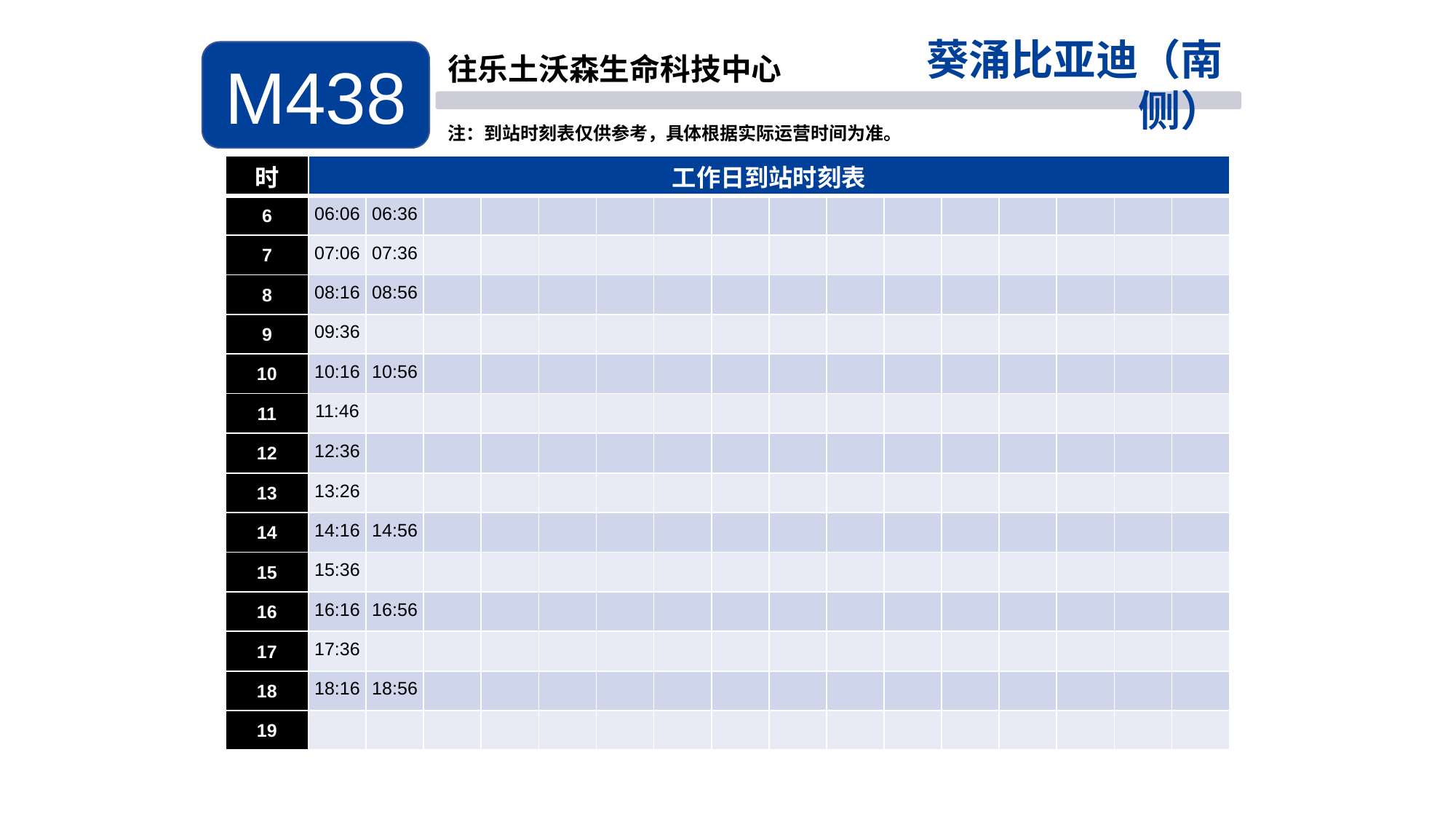

葵涌比亚迪（南侧）
M438
往乐土沃森生命科技中心

注：到站时刻表仅供参考，具体根据实际运营时间为准。
| 时 | 工作日到站时刻表 |  |  |  |  |  |  |  |  |  |  |  |  |  |  |  |
| --- | --- | --- | --- | --- | --- | --- | --- | --- | --- | --- | --- | --- | --- | --- | --- | --- |
| 6 | 06:06 | 06:36 |  |  |  |  |  |  |  |  |  |  |  |  |  |  |
| 7 | 07:06 | 07:36 |  |  |  |  |  |  |  |  |  |  |  |  |  |  |
| 8 | 08:16 | 08:56 |  |  |  |  |  |  |  |  |  |  |  |  |  |  |
| 9 | 09:36 |  |  |  |  |  |  |  |  |  |  |  |  |  |  |  |
| 10 | 10:16 | 10:56 |  |  |  |  |  |  |  |  |  |  |  |  |  |  |
| 11 | 11:46 |  |  |  |  |  |  |  |  |  |  |  |  |  |  |  |
| 12 | 12:36 |  |  |  |  |  |  |  |  |  |  |  |  |  |  |  |
| 13 | 13:26 |  |  |  |  |  |  |  |  |  |  |  |  |  |  |  |
| 14 | 14:16 | 14:56 |  |  |  |  |  |  |  |  |  |  |  |  |  |  |
| 15 | 15:36 |  |  |  |  |  |  |  |  |  |  |  |  |  |  |  |
| 16 | 16:16 | 16:56 |  |  |  |  |  |  |  |  |  |  |  |  |  |  |
| 17 | 17:36 |  |  |  |  |  |  |  |  |  |  |  |  |  |  |  |
| 18 | 18:16 | 18:56 |  |  |  |  |  |  |  |  |  |  |  |  |  |  |
| 19 |  |  |  |  |  |  |  |  |  |  |  |  |  |  |  |  |